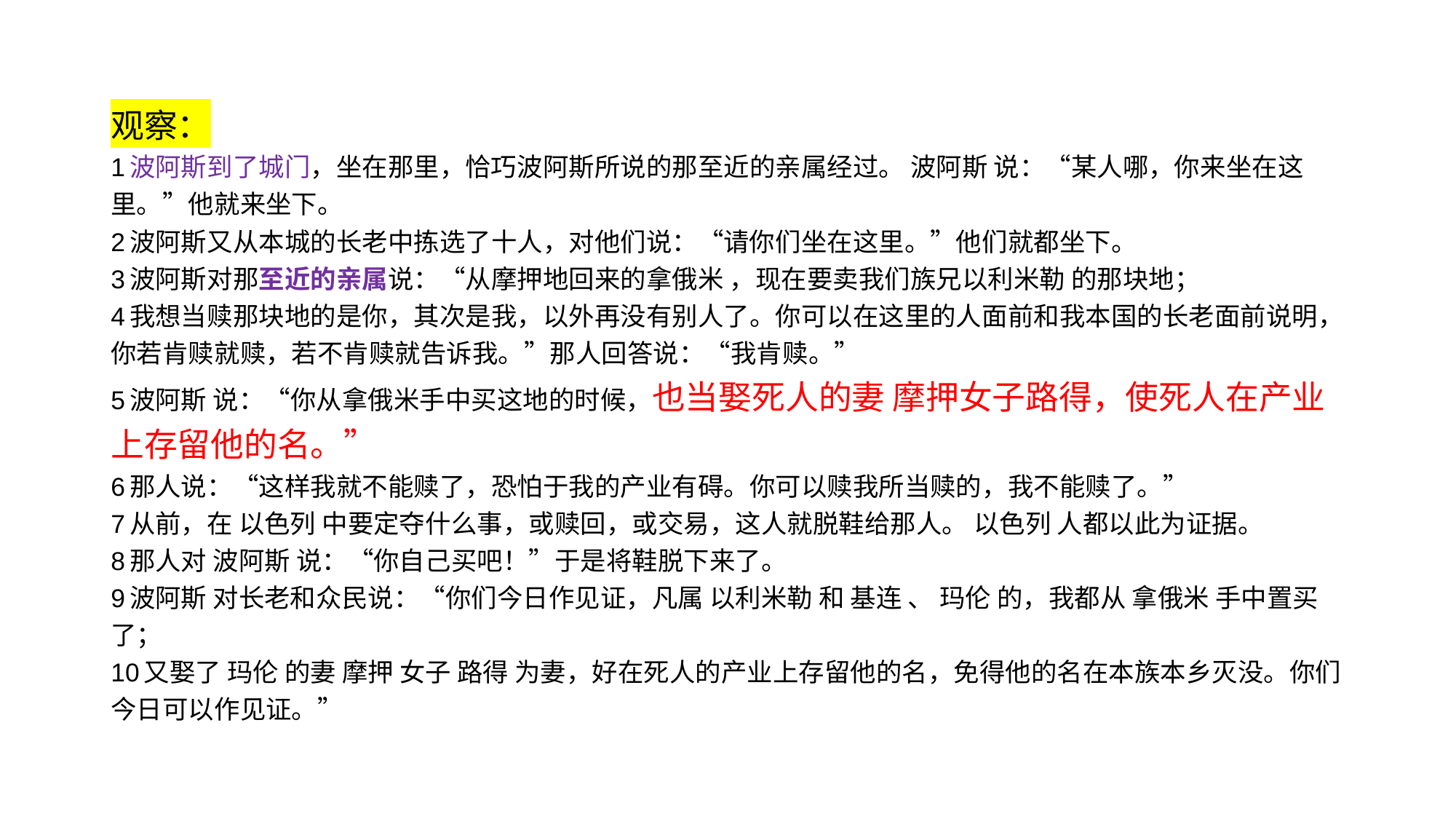

观察：
1波阿斯到了城门，坐在那里，恰巧波阿斯所说的那至近的亲属经过。 波阿斯 说：“某人哪，你来坐在这里。”他就来坐下。
2波阿斯又从本城的长老中拣选了十人，对他们说：“请你们坐在这里。”他们就都坐下。
3波阿斯对那至近的亲属说：“从摩押地回来的拿俄米 ，现在要卖我们族兄以利米勒 的那块地；
4我想当赎那块地的是你，其次是我，以外再没有别人了。你可以在这里的人面前和我本国的长老面前说明，你若肯赎就赎，若不肯赎就告诉我。”那人回答说：“我肯赎。”
5波阿斯 说：“你从拿俄米手中买这地的时候，也当娶死人的妻 摩押女子路得，使死人在产业上存留他的名。”
6那人说：“这样我就不能赎了，恐怕于我的产业有碍。你可以赎我所当赎的，我不能赎了。”
7从前，在 以色列 中要定夺什么事，或赎回，或交易，这人就脱鞋给那人。 以色列 人都以此为证据。
8那人对 波阿斯 说：“你自己买吧！”于是将鞋脱下来了。
9波阿斯 对长老和众民说：“你们今日作见证，凡属 以利米勒 和 基连 、 玛伦 的，我都从 拿俄米 手中置买了；
10又娶了 玛伦 的妻 摩押 女子 路得 为妻，好在死人的产业上存留他的名，免得他的名在本族本乡灭没。你们今日可以作见证。”